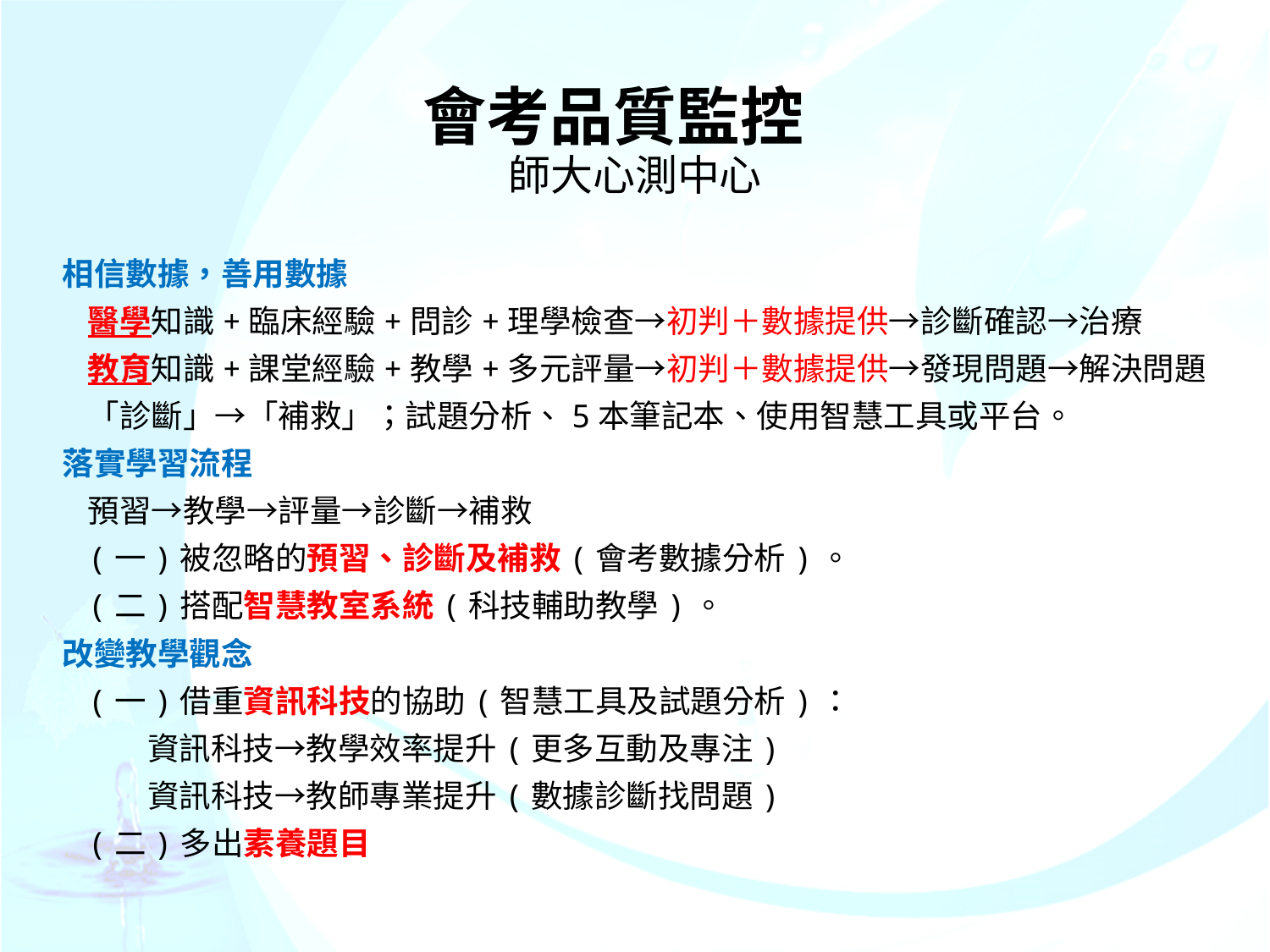

# 會考品質監控 師大心測中心
相信數據，善用數據
醫學知識+臨床經驗+問診+理學檢查→初判＋數據提供→診斷確認→治療
教育知識+課堂經驗+教學+多元評量→初判＋數據提供→發現問題→解決問題
「診斷」→「補救」；試題分析、5本筆記本、使用智慧工具或平台。
落實學習流程
預習→教學→評量→診斷→補救
(一)被忽略的預習、診斷及補救(會考數據分析)。
(二)搭配智慧教室系統(科技輔助教學)。
改變教學觀念
(一)借重資訊科技的協助(智慧工具及試題分析)：
資訊科技→教學效率提升(更多互動及專注)
資訊科技→教師專業提升(數據診斷找問題)
(二)多出素養題目

22